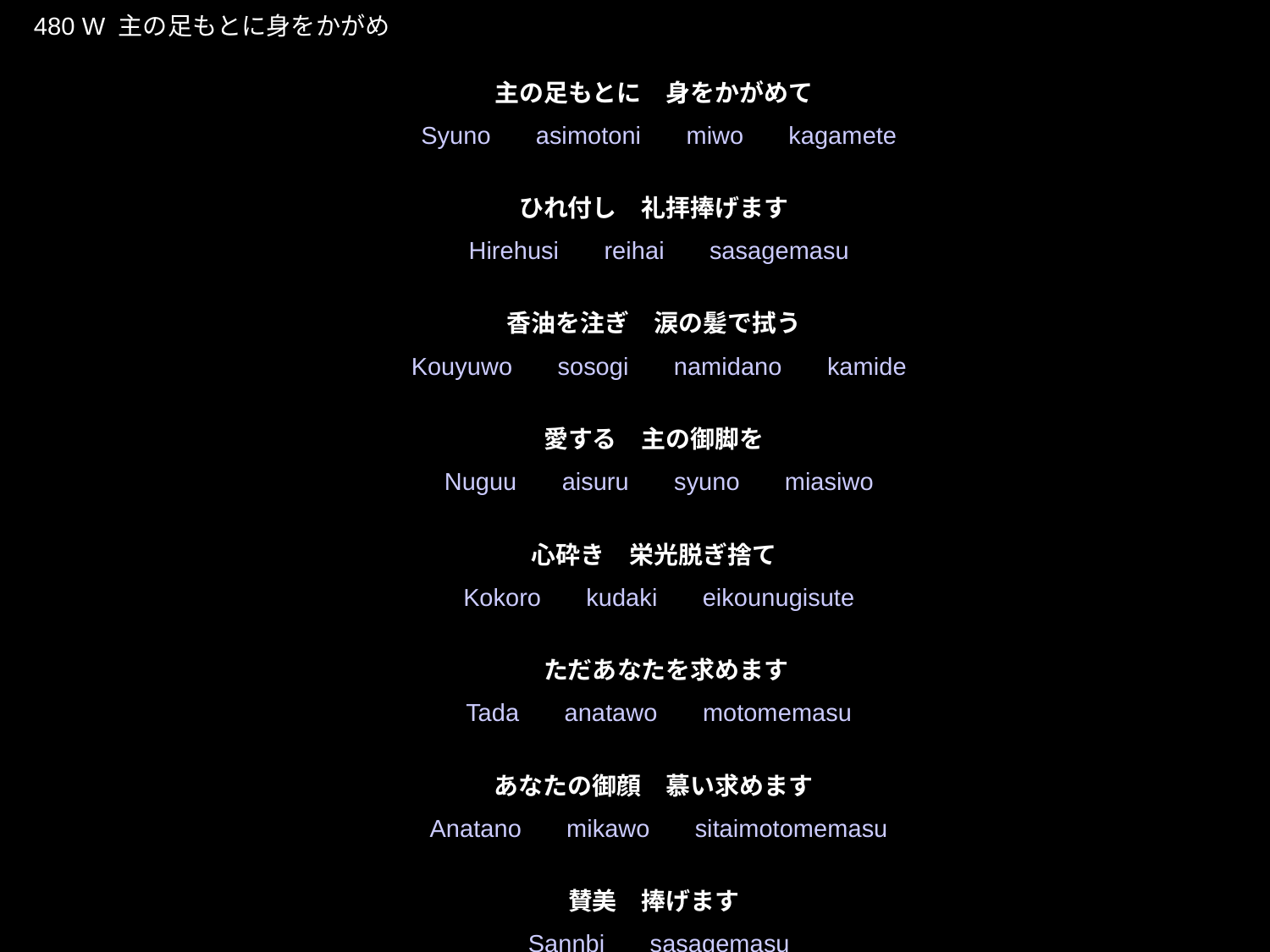

しゅのあしもとにみをかがめ
★W
480 W 主の足もとに身をかがめ
主の足もとに　身をかがめて

ひれ付し　礼拝捧げます

香油を注ぎ　涙の髪で拭う

愛する　主の御脚を

心砕き　栄光脱ぎ捨て

　ただあなたを求めます

あなたの御顔　慕い求めます

賛美　捧げます

★４
Syuno　asimotoni　miwo　kagamete

Hirehusi　reihai　sasagemasu

Kouyuwo　sosogi　namidano　kamide

Nuguu　aisuru　syuno　miasiwo

Kokoro　kudaki　eikounugisute

Tada　anatawo　motomemasu

Anatano　mikawo　sitaimotomemasu

Sannbi　sasagemasu